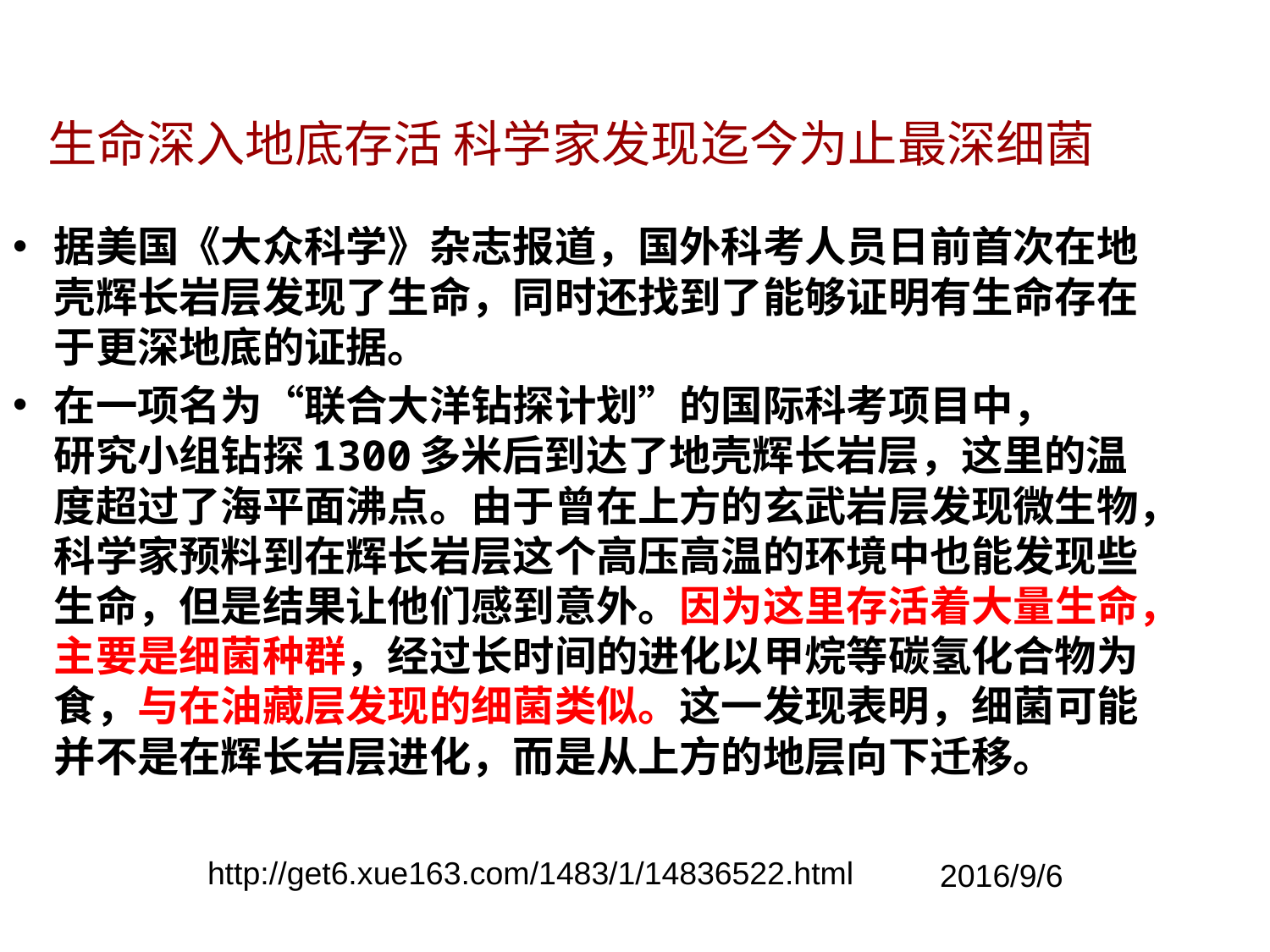

生命深入地底存活 科学家发现迄今为止最深细菌
据美国《大众科学》杂志报道，国外科考人员日前首次在地壳辉长岩层发现了生命，同时还找到了能够证明有生命存在于更深地底的证据。
在一项名为“联合大洋钻探计划”的国际科考项目中，　　研究小组钻探1300多米后到达了地壳辉长岩层，这里的温度超过了海平面沸点。由于曾在上方的玄武岩层发现微生物，科学家预料到在辉长岩层这个高压高温的环境中也能发现些生命，但是结果让他们感到意外。因为这里存活着大量生命，主要是细菌种群，经过长时间的进化以甲烷等碳氢化合物为食，与在油藏层发现的细菌类似。这一发现表明，细菌可能并不是在辉长岩层进化，而是从上方的地层向下迁移。
http://get6.xue163.com/1483/1/14836522.html
2016/9/6